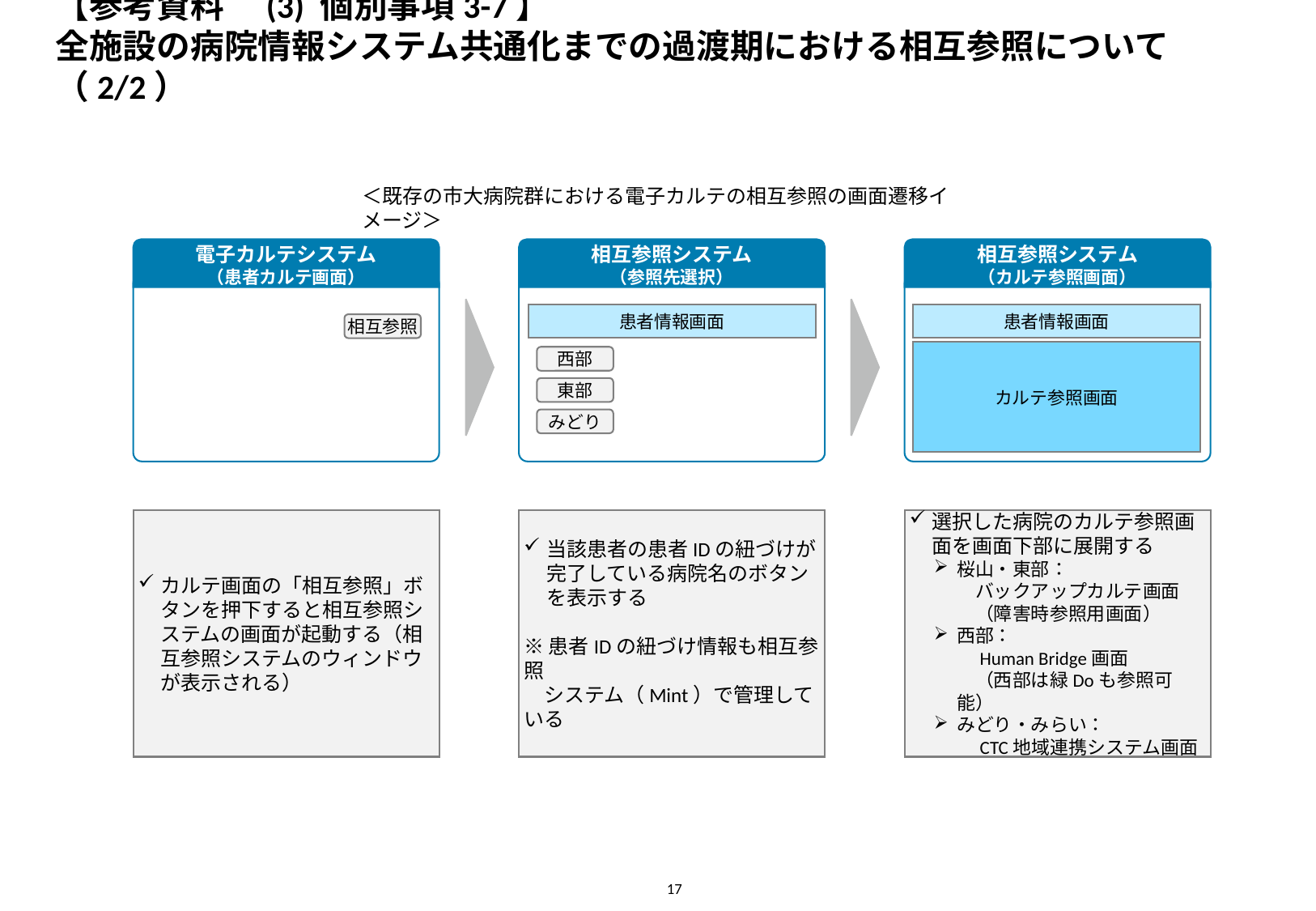

# 【参考資料　(3) 個別事項3-7】 全施設の病院情報システム共通化までの過渡期における相互参照について（2/2）
＜既存の市大病院群における電子カルテの相互参照の画面遷移イメージ＞
電子カルテシステム
（患者カルテ画面）
相互参照システム
（参照先選択）
相互参照システム
（カルテ参照画面）

患者情報画面
患者情報画面
相互参照
カルテ参照画面
西部

東部
みどり
カルテ画面の「相互参照」ボタンを押下すると相互参照システムの画面が起動する（相互参照システムのウィンドウが表示される）
当該患者の患者IDの紐づけが完了している病院名のボタンを表示する
※患者IDの紐づけ情報も相互参照
　システム（Mint）で管理している
選択した病院のカルテ参照画面を画面下部に展開する
桜山・東部：
　バックアップカルテ画面
　（障害時参照用画面）
西部：
　Human Bridge画面
　（西部は緑Doも参照可能）
みどり・みらい：
　CTC地域連携システム画面
17